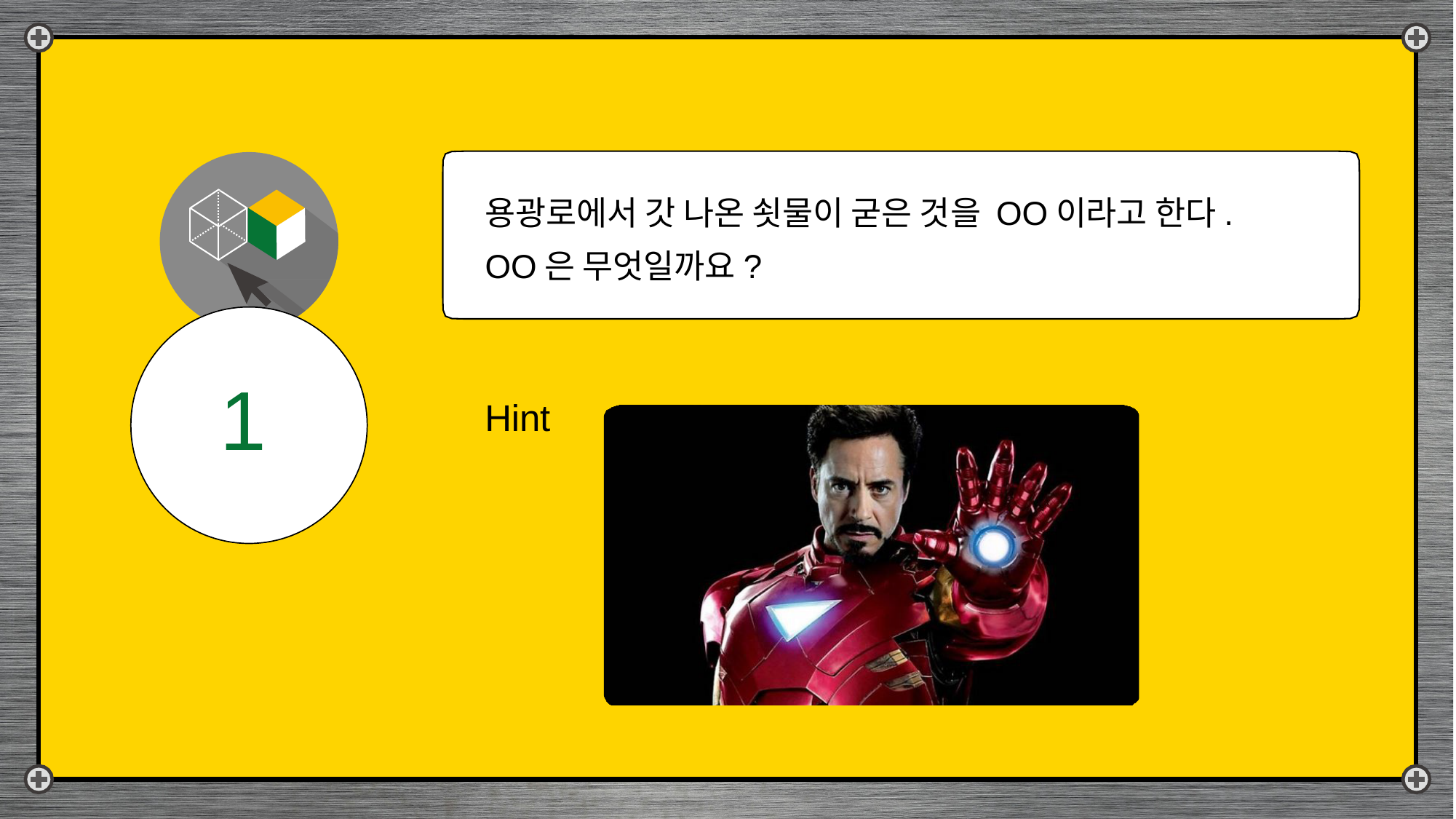

용광로에서 갓 나온 쇳물이 굳은 것을 OO이라고 한다.  OO은 무엇일까요?

1
Hint